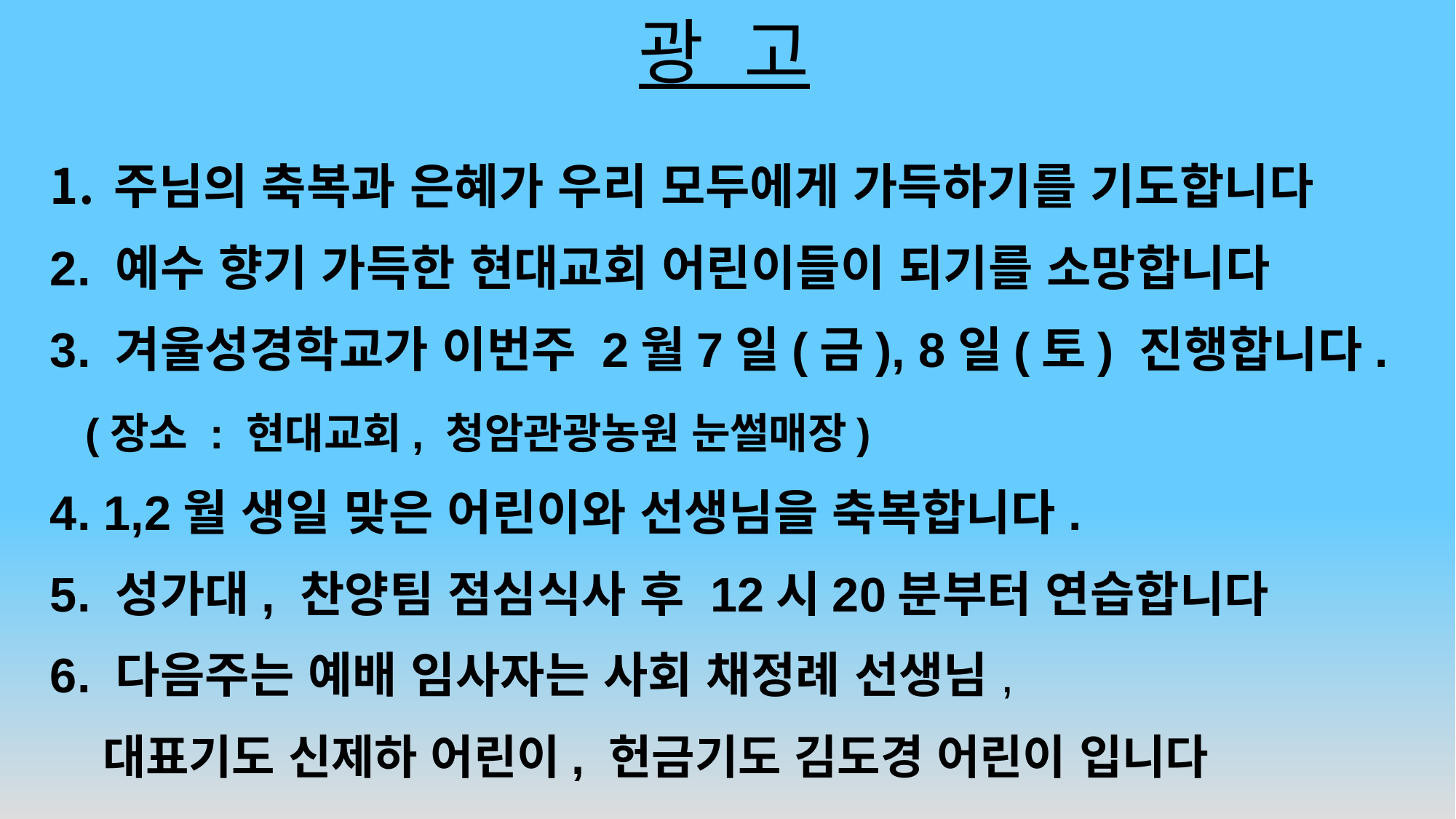

# 광  고
주님의 축복과 은혜가 우리 모두에게 가득하기를 기도합니다
2. 예수 향기 가득한 현대교회 어린이들이 되기를 소망합니다
3. 겨울성경학교가 이번주 2월7일(금), 8일(토) 진행합니다.
   (장소 : 현대교회, 청암관광농원 눈썰매장)
4. 1,2월 생일 맞은 어린이와 선생님을 축복합니다.
5. 성가대, 찬양팀 점심식사 후 12시20분부터 연습합니다
6. 다음주는 예배 임사자는 사회 채정례 선생님,
   대표기도 신제하 어린이, 헌금기도 김도경 어린이 입니다